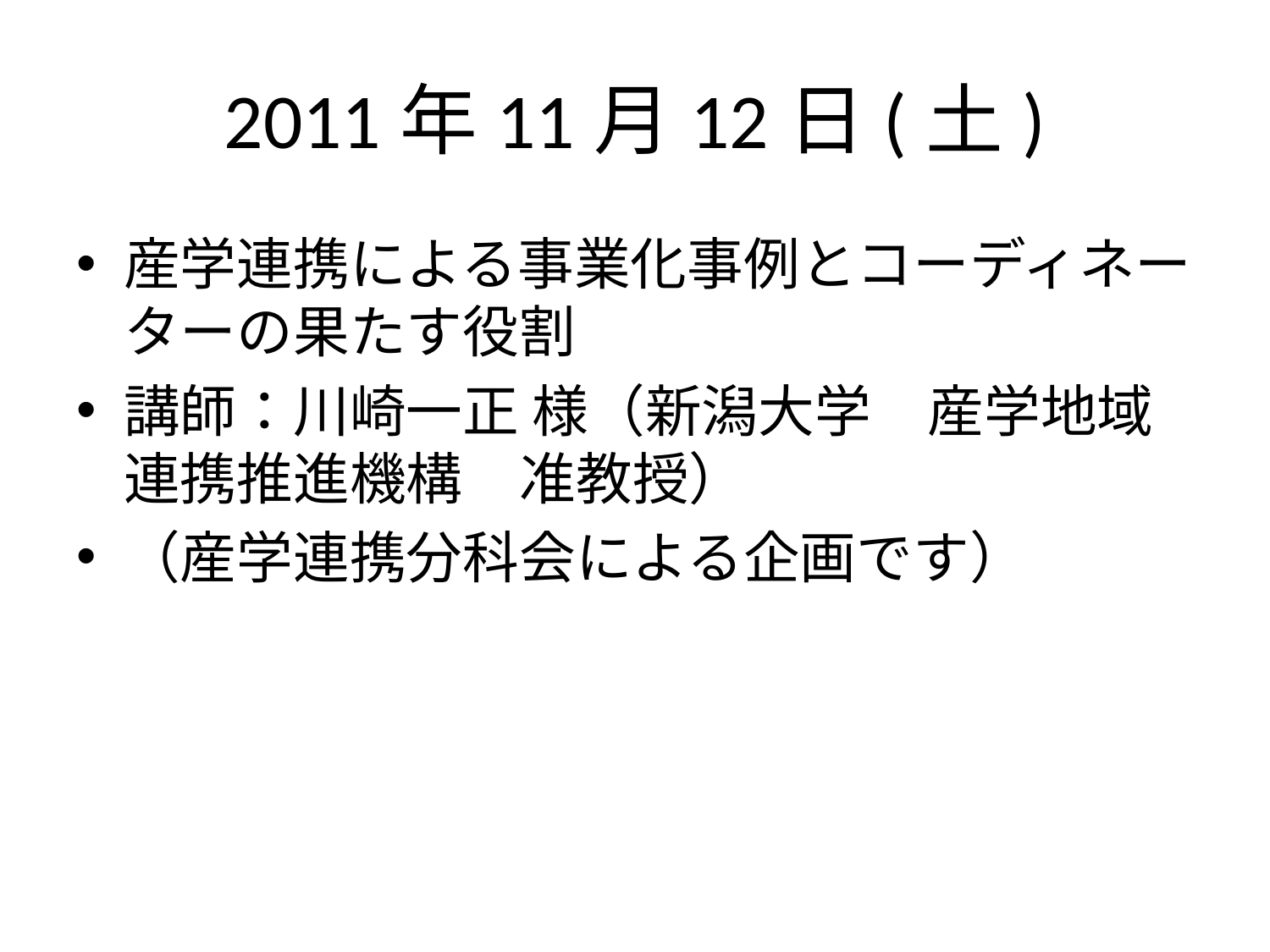

# 2011年11月12日(土)
産学連携による事業化事例とコーディネーターの果たす役割
講師：川崎一正 様（新潟大学　産学地域連携推進機構　准教授）
（産学連携分科会による企画です）